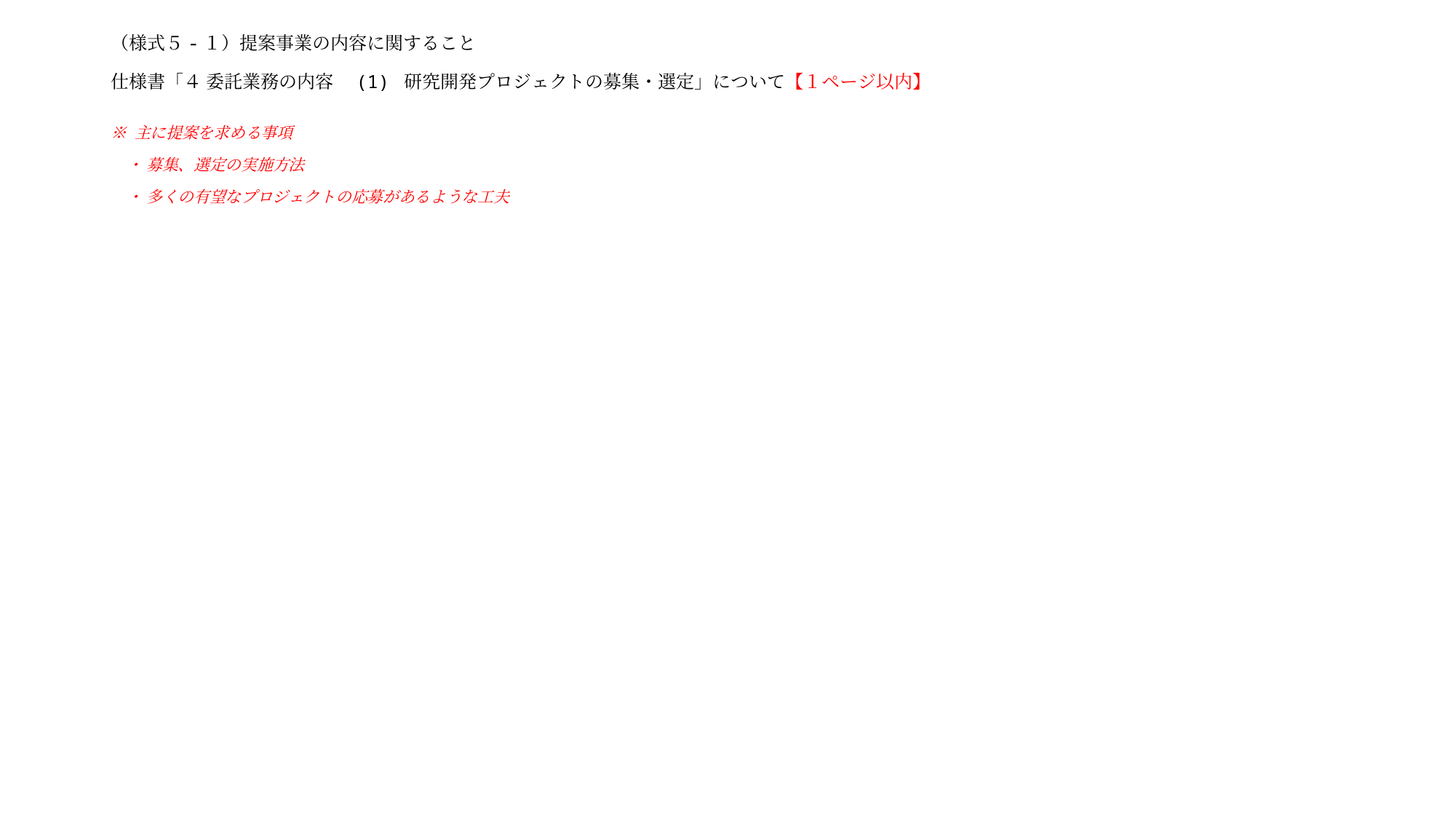

# （様式５-１）提案事業の内容に関すること 仕様書「４ 委託業務の内容　(1) 研究開発プロジェクトの募集・選定」について【１ページ以内】
※ 主に提案を求める事項
　・ 募集、選定の実施方法
　・ 多くの有望なプロジェクトの応募があるような工夫